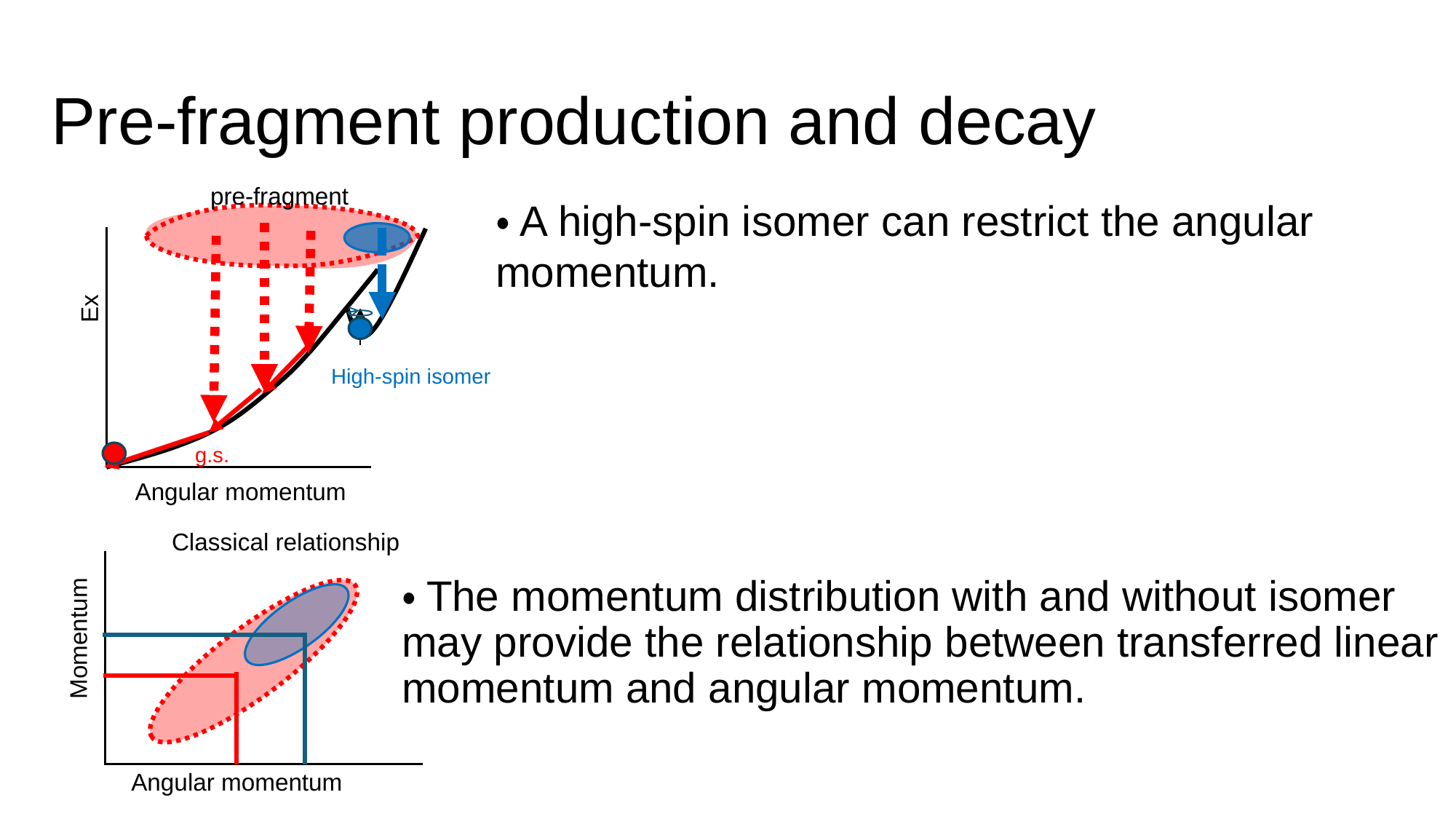

# Pre-fragment production and decay
pre-fragment

Ex

High-spin isomer
g.s.

Angular momentum
・A high-spin isomer can restrict the angular momentum.
Classical relationship

Momentum
Angular momentum
・The momentum distribution with and without isomer may provide the relationship between transferred linear momentum and angular momentum.